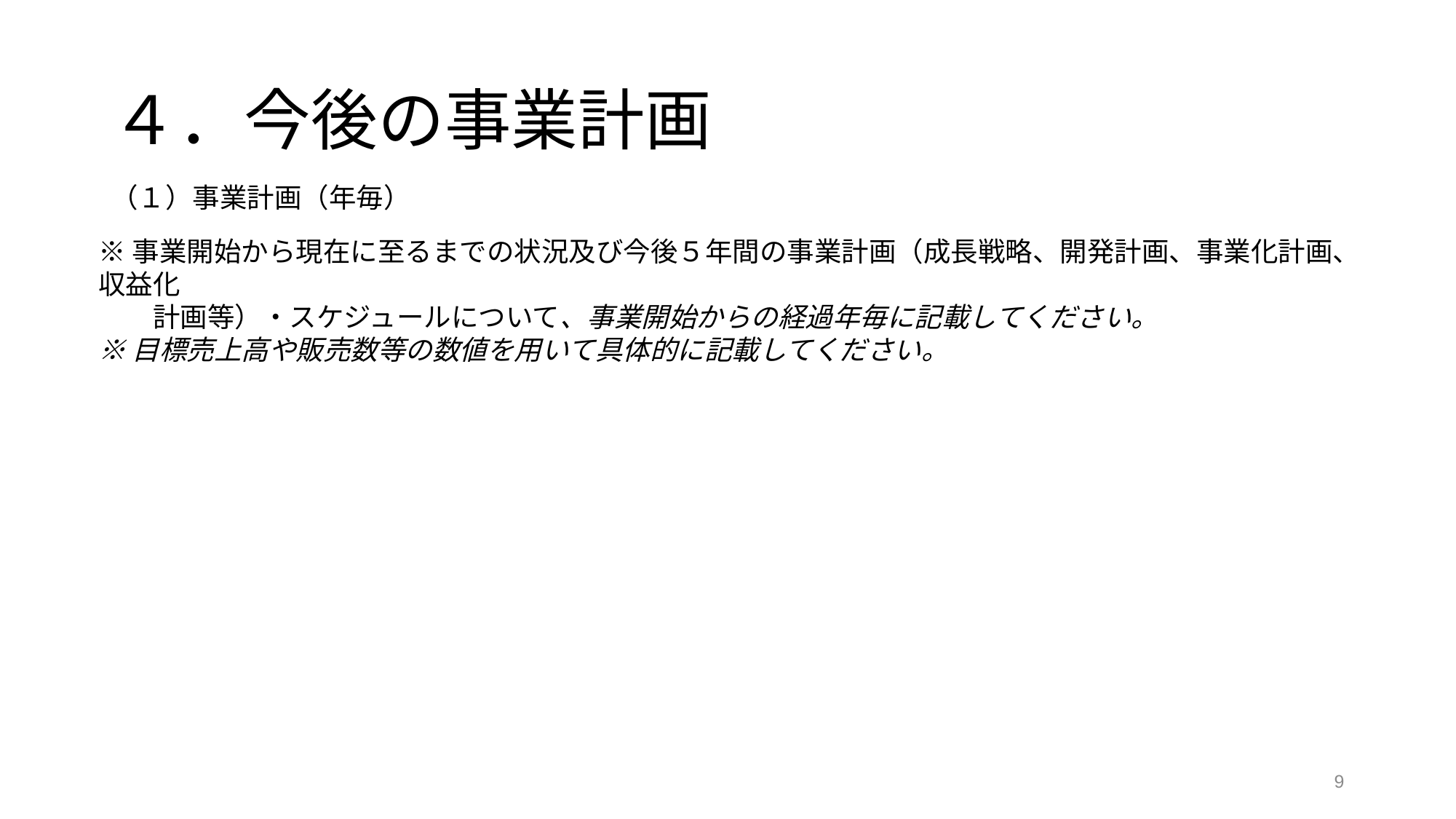

# ４．今後の事業計画
（１）事業計画（年毎）
※事業開始から現在に至るまでの状況及び今後５年間の事業計画（成長戦略、開発計画、事業化計画、収益化
　　計画等）・スケジュールについて、事業開始からの経過年毎に記載してください。
※目標売上高や販売数等の数値を用いて具体的に記載してください。

9